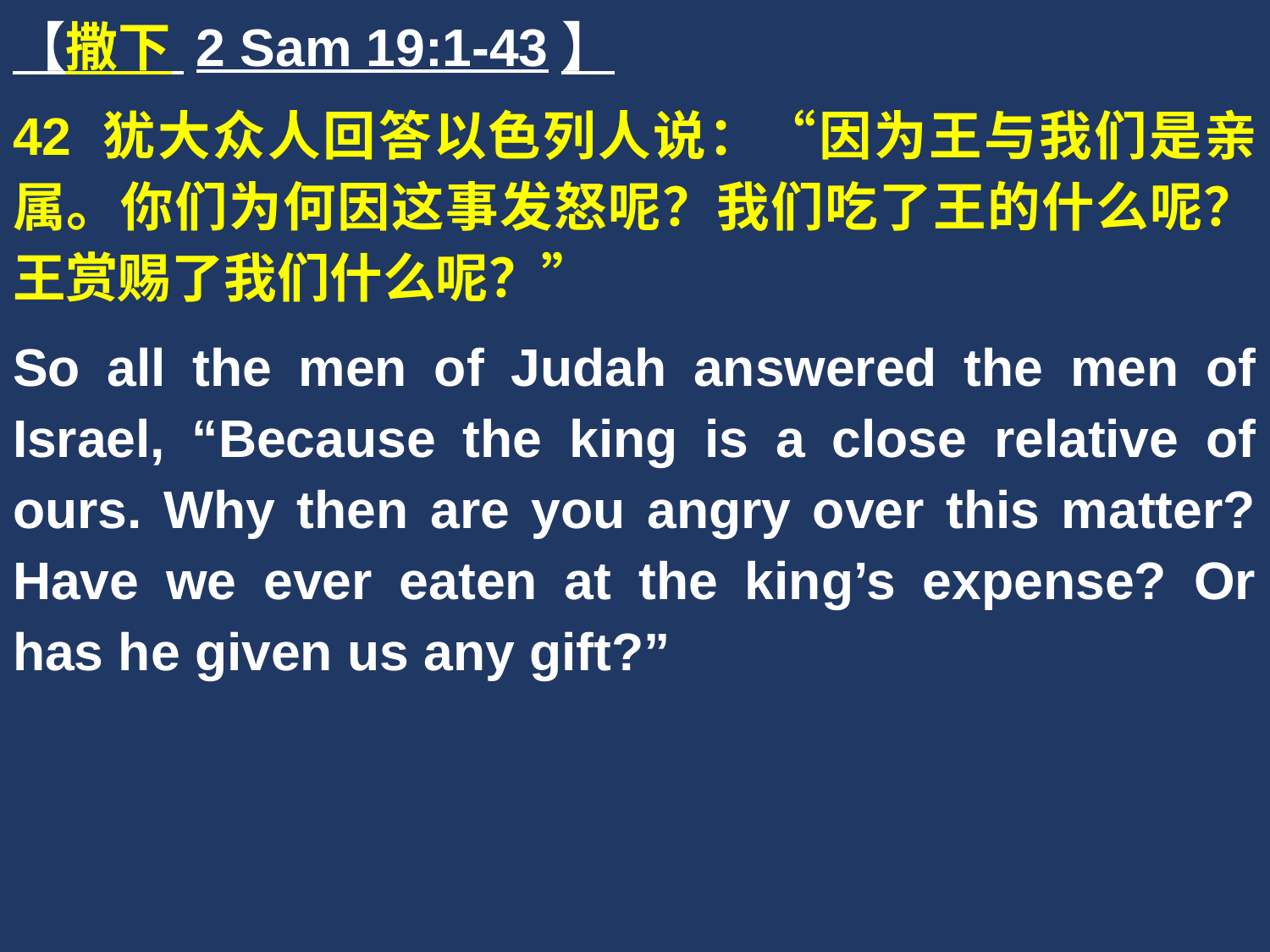

【撒下 2 Sam 19:1-43】
42 犹大众人回答以色列人说：“因为王与我们是亲属。你们为何因这事发怒呢？我们吃了王的什么呢？王赏赐了我们什么呢？”
So all the men of Judah answered the men of Israel, “Because the king is a close relative of ours. Why then are you angry over this matter? Have we ever eaten at the king’s expense? Or has he given us any gift?”